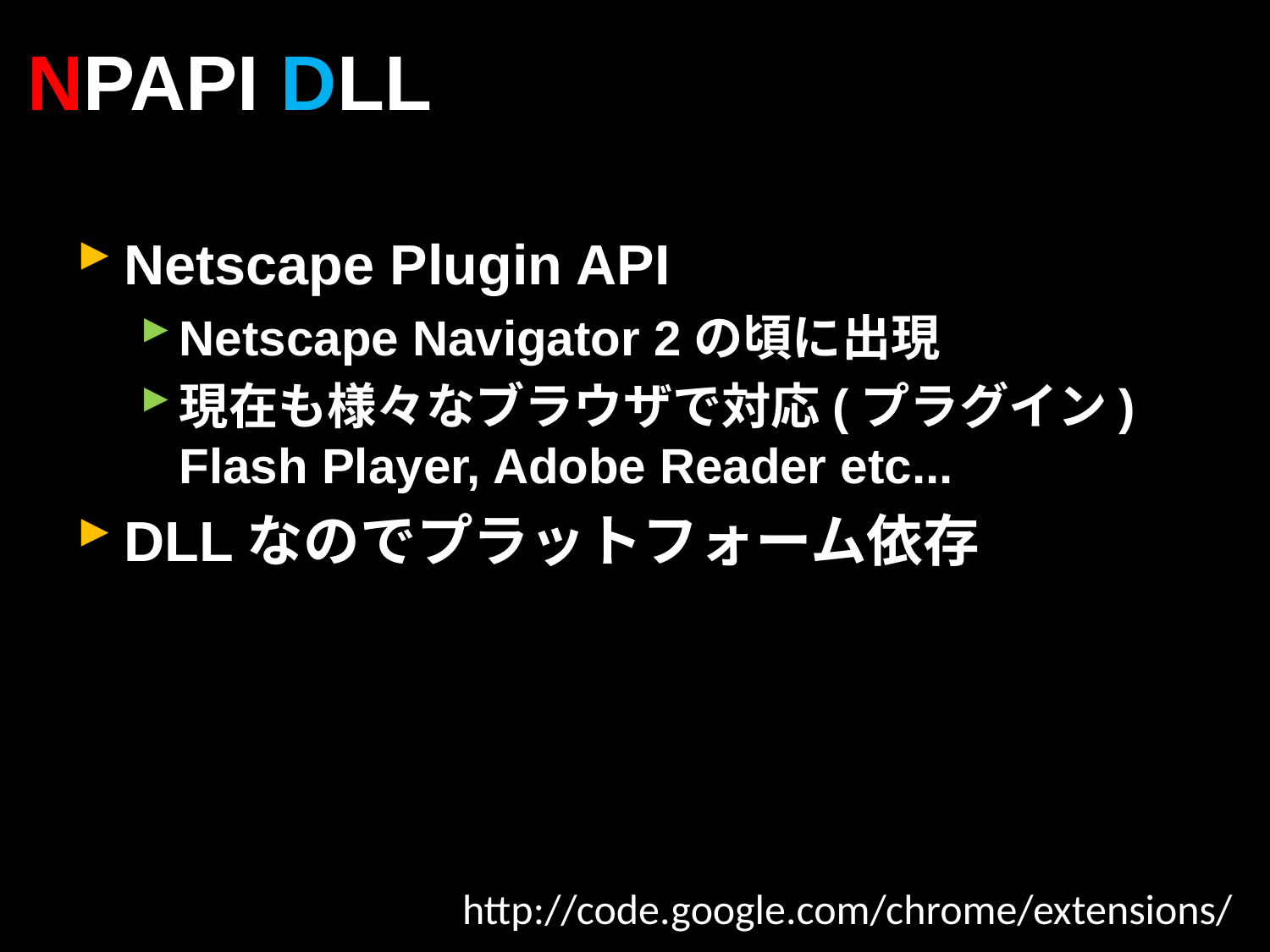

# NPAPI DLL
Netscape Plugin API
Netscape Navigator 2の頃に出現
現在も様々なブラウザで対応(プラグイン)
Flash Player, Adobe Reader etc...
DLLなのでプラットフォーム依存
http://code.google.com/chrome/extensions/